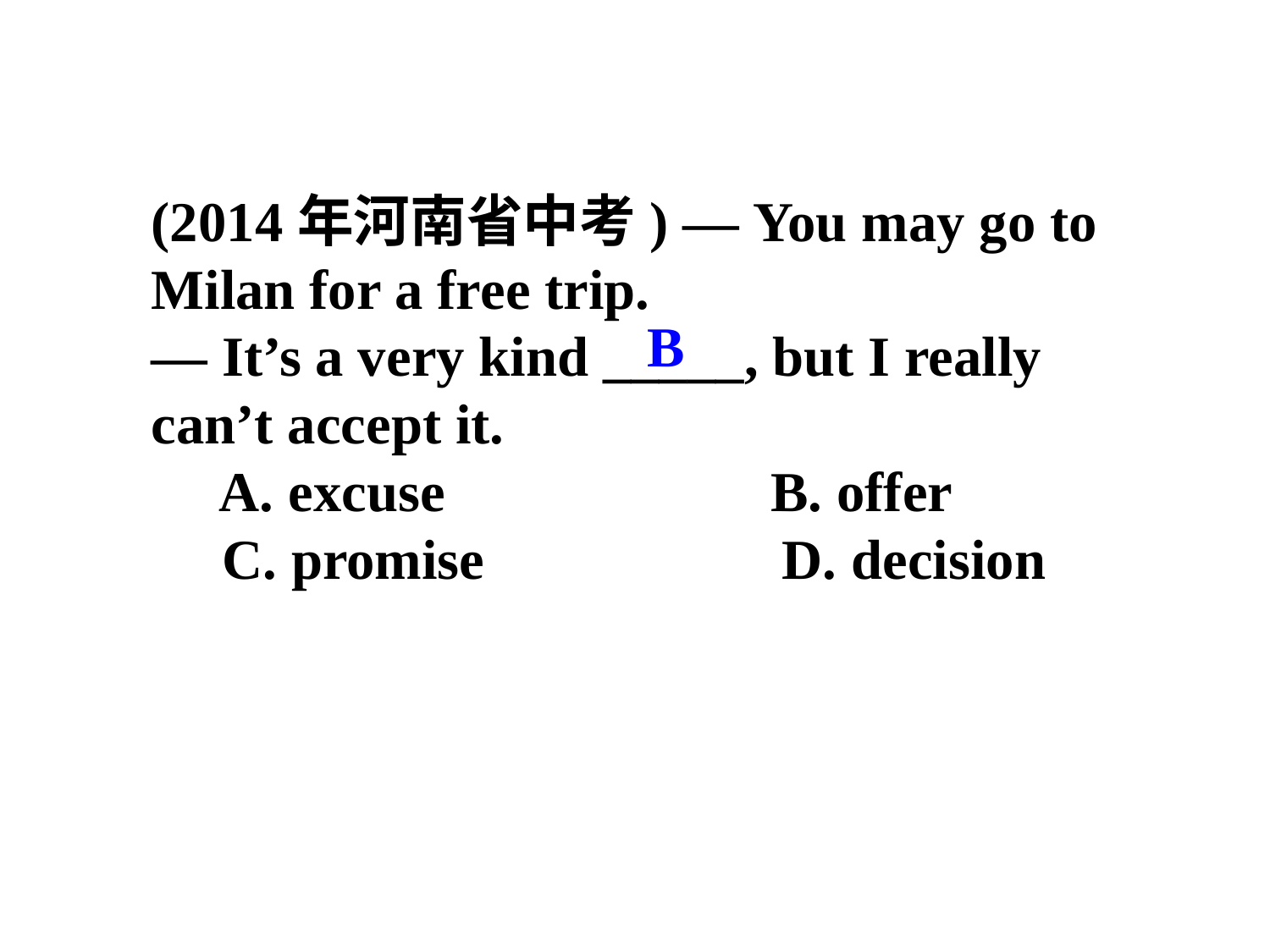

(2​0​1​4​年​河​南​省​中​考) — You may go to Milan for a free trip.
— It’s a very kind _____, but I really can’t accept it.
     A. excuse                       B. offer
     C. promise                     D. decision
B